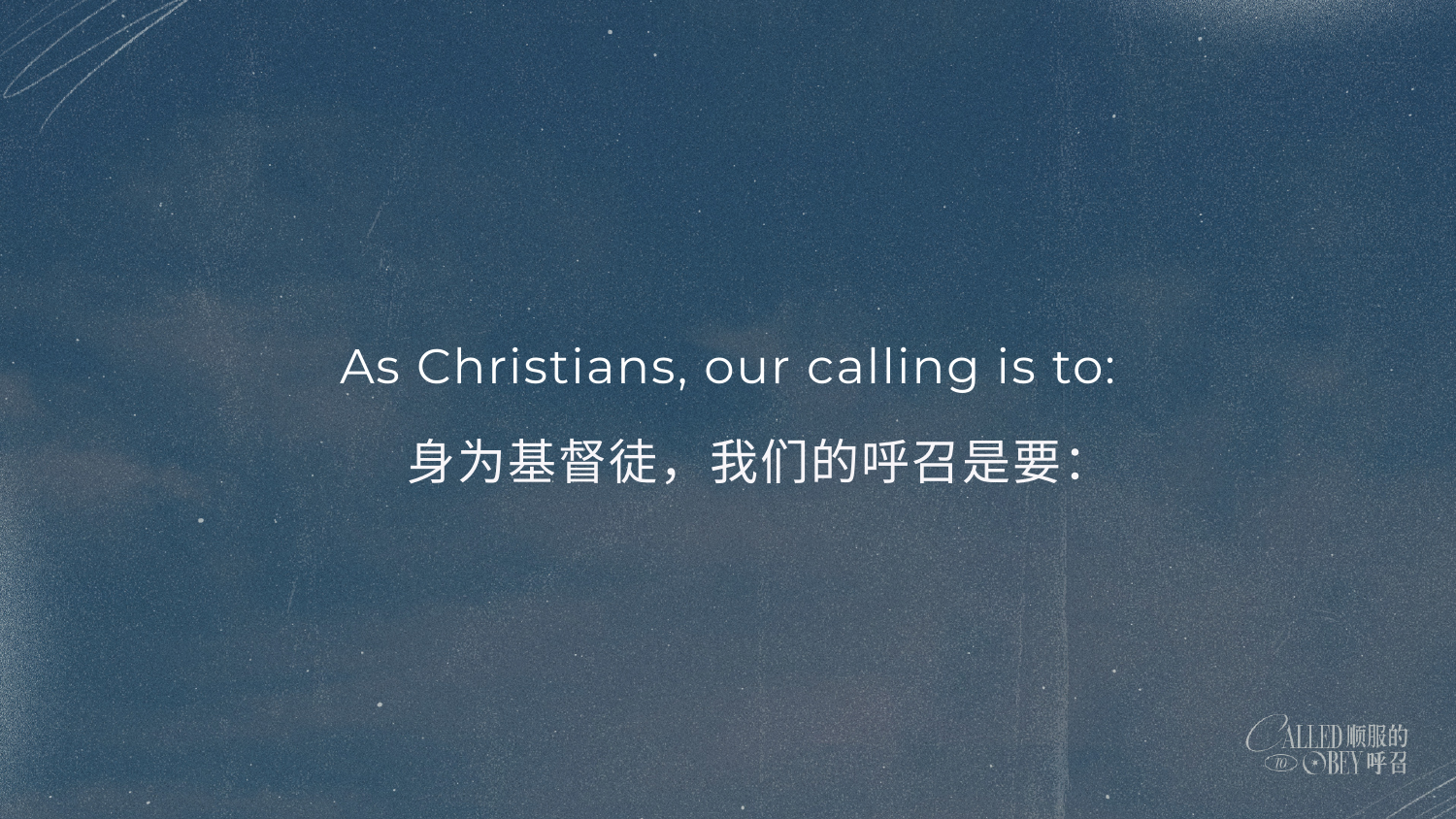

As Christians, our calling is to:

    身为基督徒，我们的呼召是要：